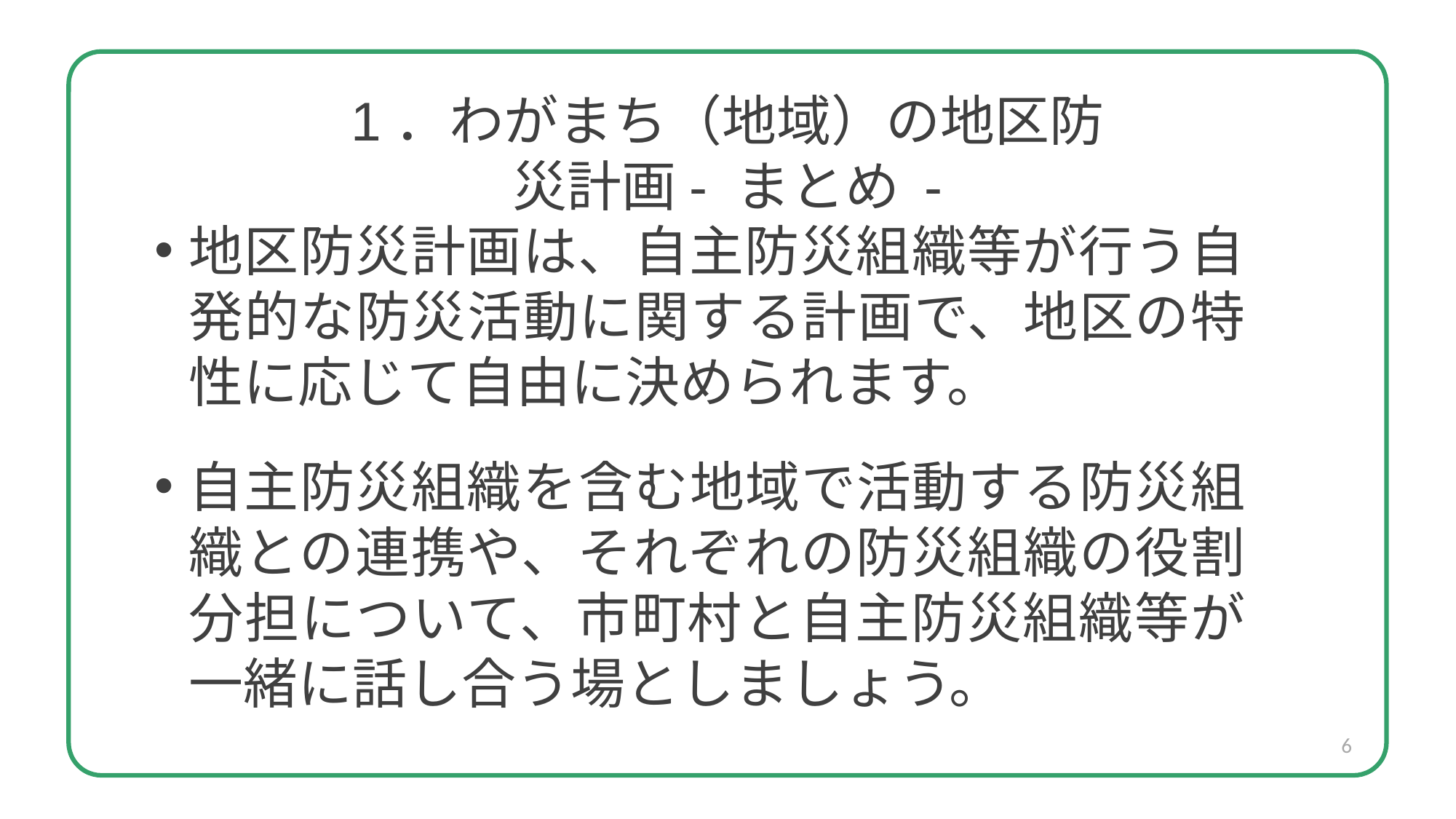

1．わがまち（地域）の地区防災計画- まとめ -
地区防災計画は、自主防災組織等が行う自発的な防災活動に関する計画で、地区の特性に応じて自由に決められます。
自主防災組織を含む地域で活動する防災組織との連携や、それぞれの防災組織の役割分担について、市町村と自主防災組織等が一緒に話し合う場としましょう。
6